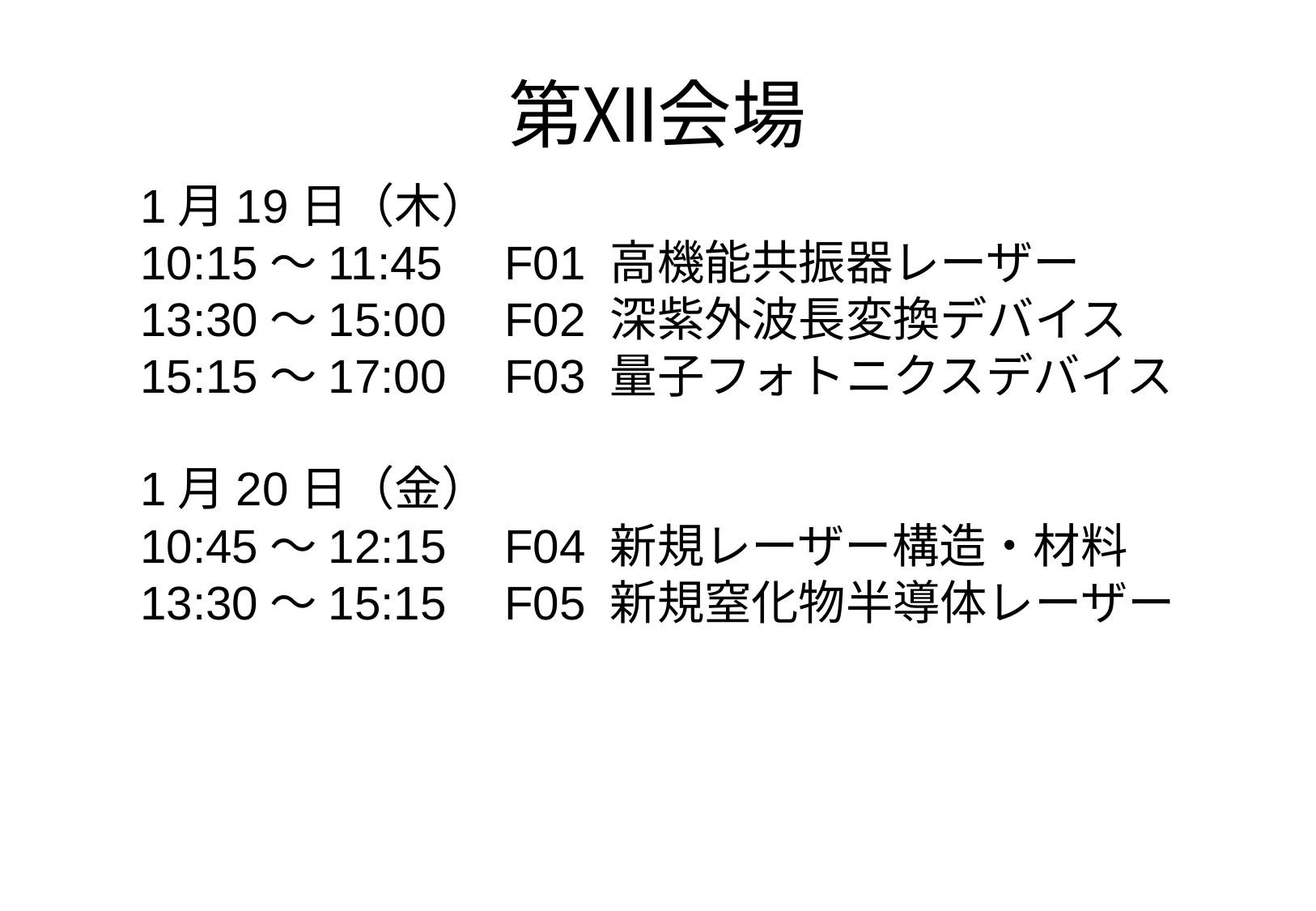

# 第Ⅻ会場
1月19日（木）
10:15～11:45	F01 高機能共振器レーザー
13:30～15:00	F02 深紫外波長変換デバイス
15:15～17:00	F03 量子フォトニクスデバイス

1月20日（金）
10:45～12:15	F04 新規レーザー構造・材料
13:30～15:15	F05 新規窒化物半導体レーザー